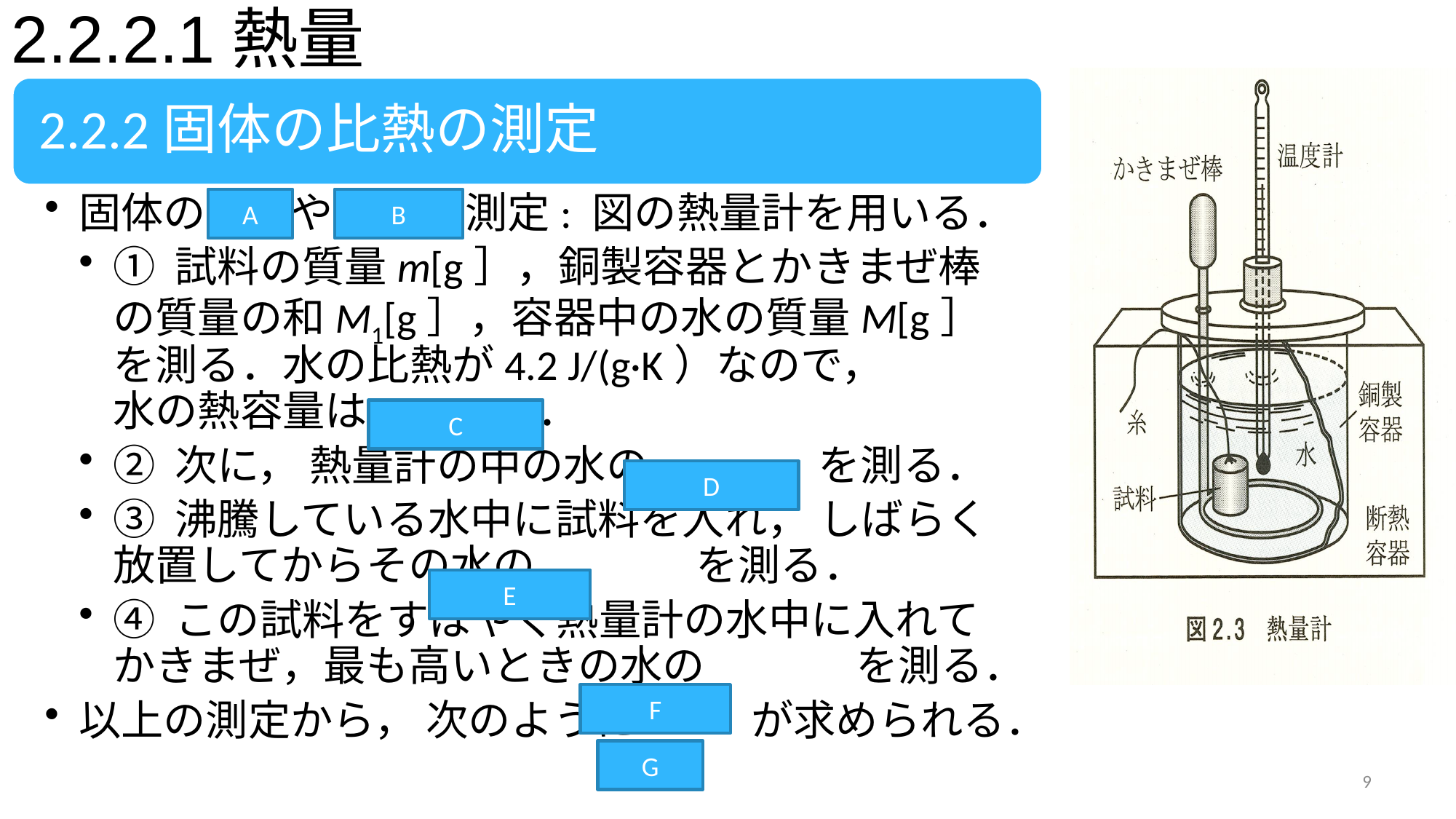

# 2.2.2.1熱量

2.2.2固体の比熱の測定
固体の         や              測定: 図の熱量計を用いる．
① 試料の質量m[g］，銅製容器とかきまぜ棒の質量の和M1[g］，容器中の水の質量M[g］を測る．水の比熱が4.2 J/(g·K）なので，
水の熱容量は                  ．
② 次に， 熱量計の中の水の                  を測る．
③ 沸騰している水中に試料を入れ， しばらく放置してからその水の                 を測る．
④ この試料をすばやく熱量計の水中に入れてかきまぜ，最も高いときの水の                を測る．
以上の測定から， 次のように            が求められる．
A
B
C
D
E
F
G
9